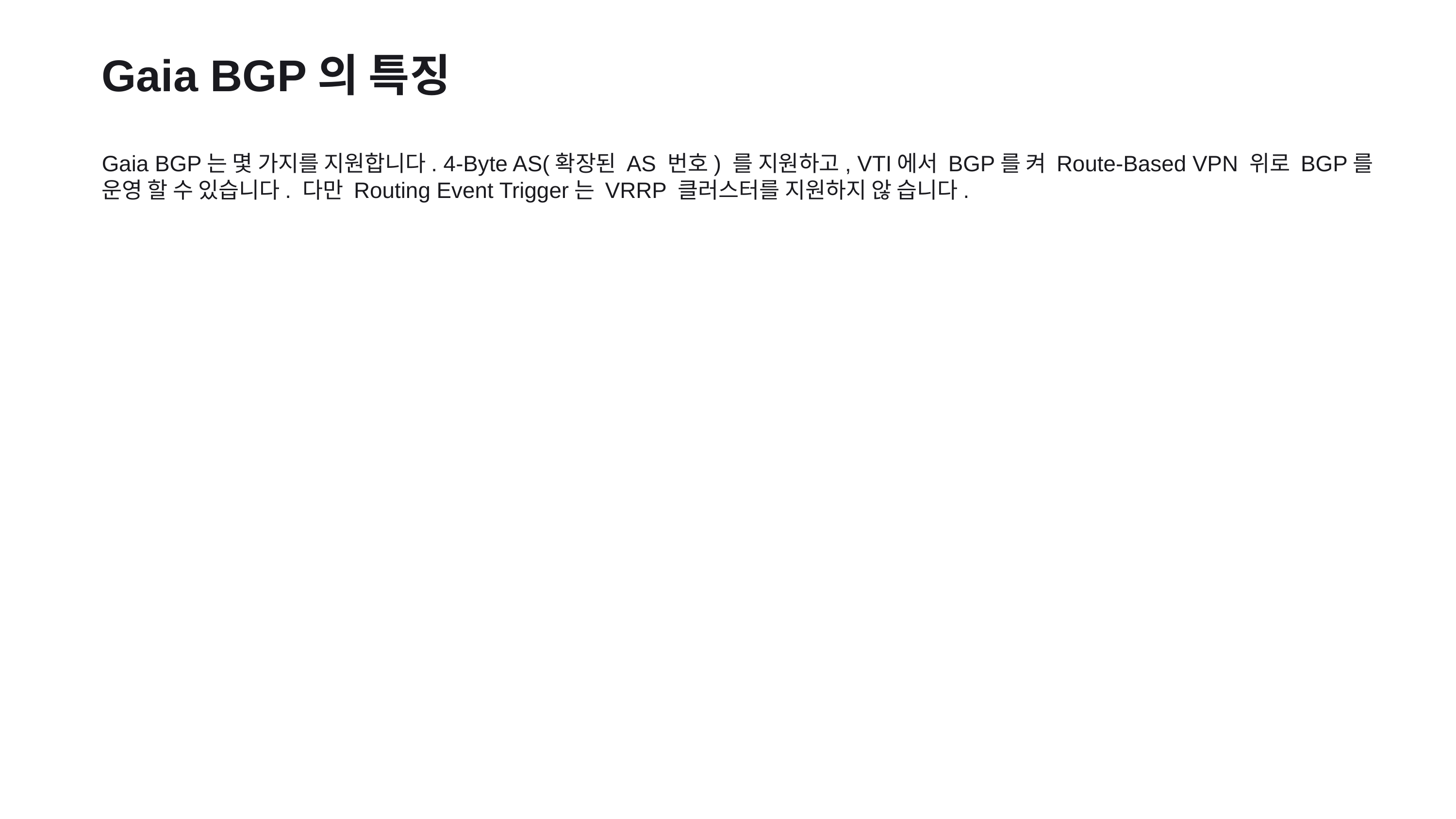

Gaia BGP의 특징
Gaia BGP는 몇 가지를 지원합니다. 4-Byte AS(확장된 AS 번호) 를 지원하고, VTI에서 BGP를 켜 Route-Based VPN 위로 BGP를 운영 할 수 있습니다. 다만 Routing Event Trigger는 VRRP 클러스터를 지원하지 않 습니다.